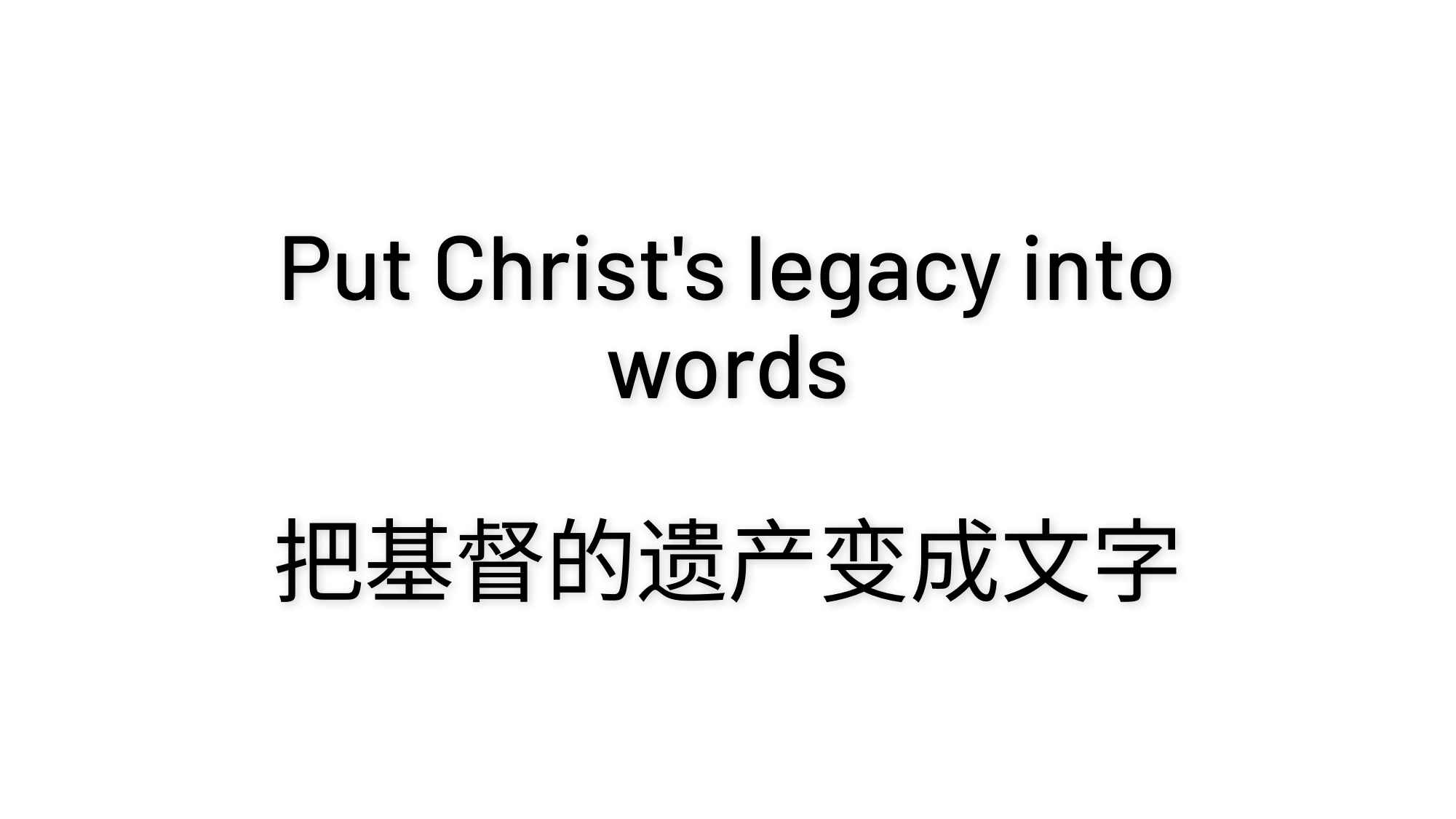

# Put Christ's legacy into words 把基督的遗产变成文字